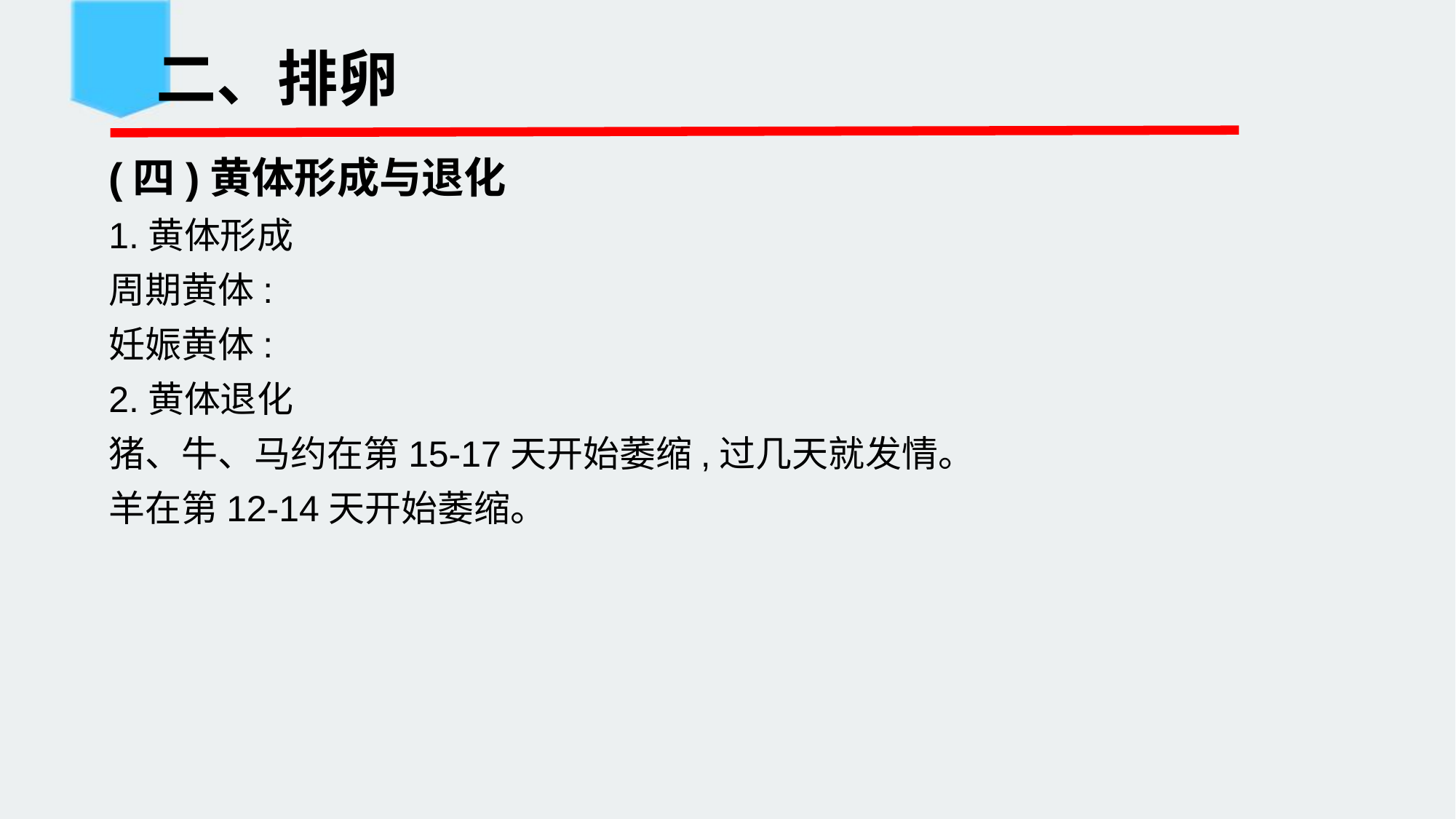

# 二、排卵
(四)黄体形成与退化
1.黄体形成
周期黄体:
妊娠黄体:
2.黄体退化
猪、牛、马约在第15-17天开始萎缩,过几天就发情。
羊在第12-14天开始萎缩。